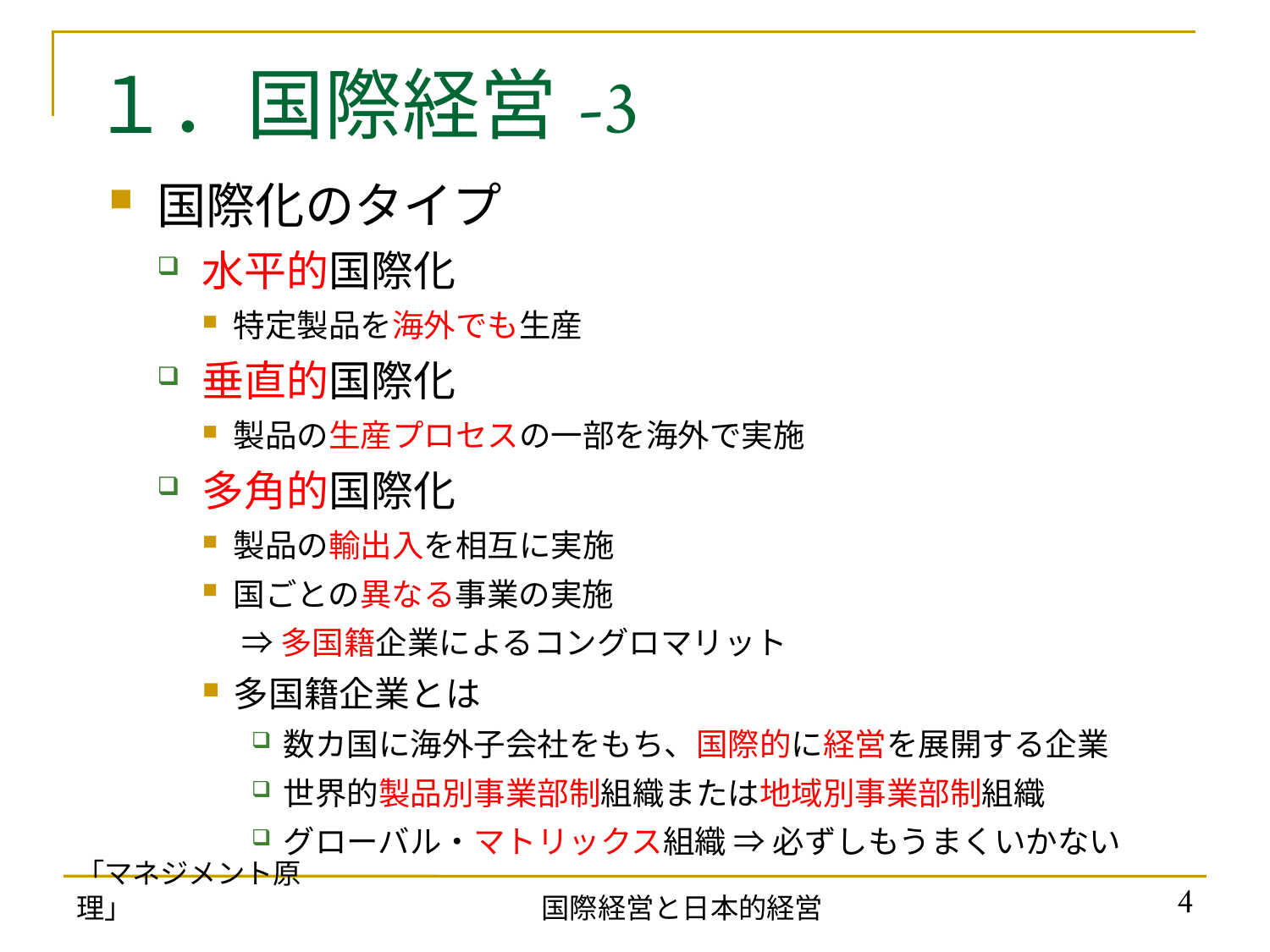

# １．国際経営-3
国際化のタイプ
水平的国際化
特定製品を海外でも生産
垂直的国際化
製品の生産プロセスの一部を海外で実施
多角的国際化
製品の輸出入を相互に実施
国ごとの異なる事業の実施
　 ⇒ 多国籍企業によるコングロマリット
多国籍企業とは
数カ国に海外子会社をもち、国際的に経営を展開する企業
世界的製品別事業部制組織または地域別事業部制組織
グローバル・マトリックス組織 ⇒ 必ずしもうまくいかない
「マネジメント原理」
4
国際経営と日本的経営